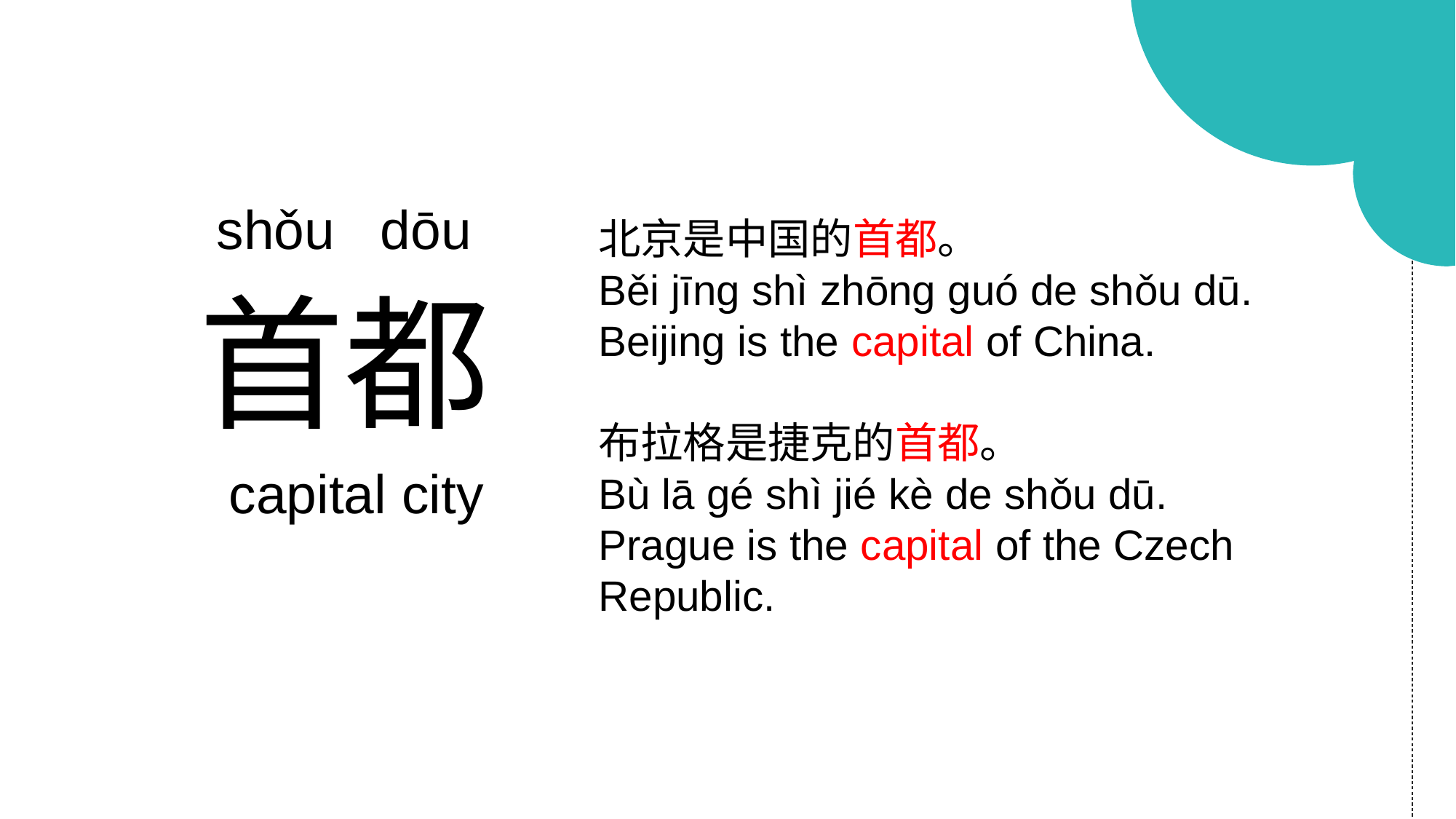

shǒu   dōu
北京是中国的首都。
Běi jīng shì zhōng guó de shǒu dū.
Beijing is the capital of China.

布拉格是捷克的首都。
Bù lā gé shì jié kè de shǒu dū.
Prague is the capital of the Czech Republic.
首都
  capital city